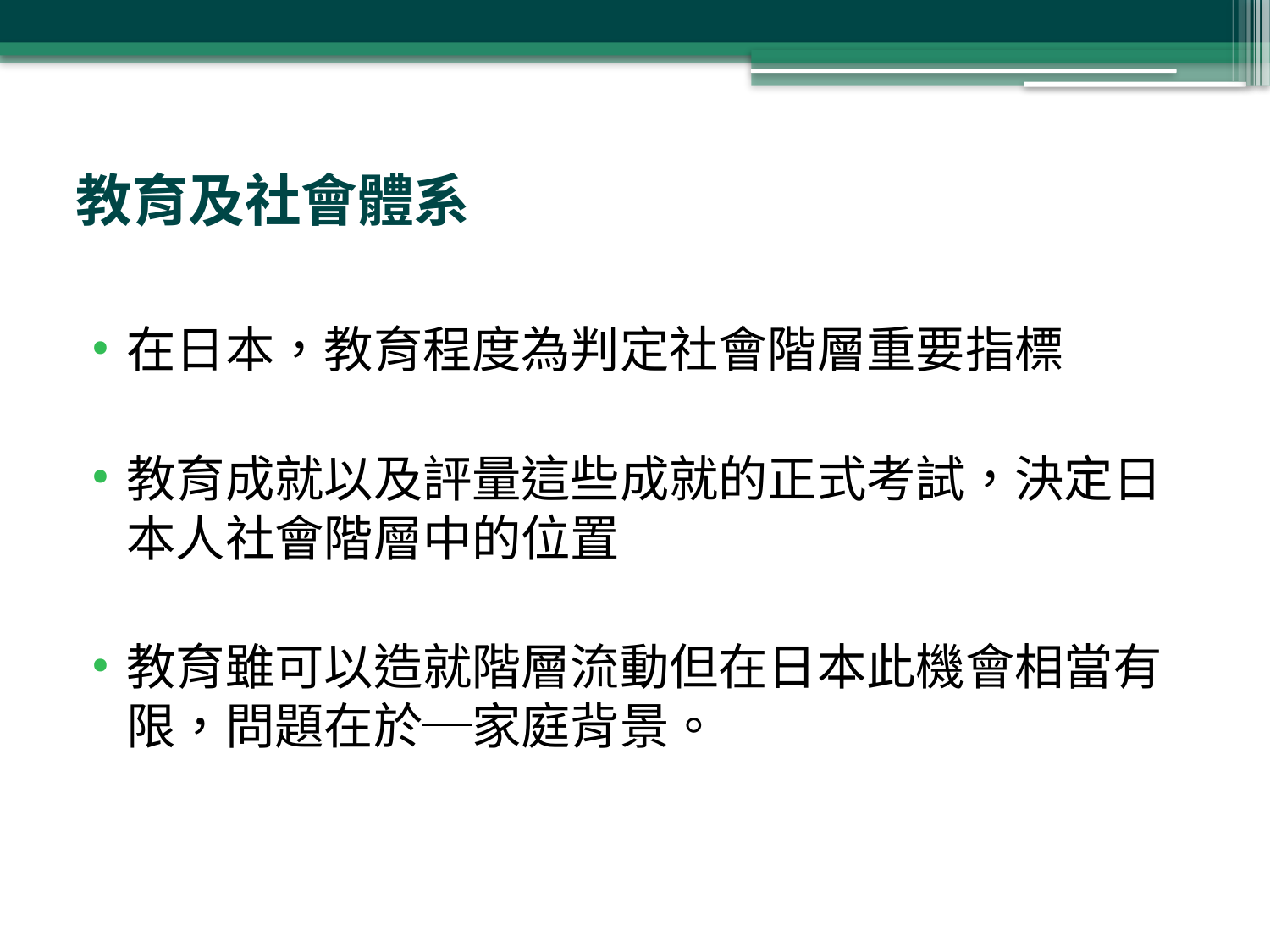

# 教育及社會體系
在日本，教育程度為判定社會階層重要指標

教育成就以及評量這些成就的正式考試，決定日本人社會階層中的位置

教育雖可以造就階層流動但在日本此機會相當有限，問題在於─家庭背景。